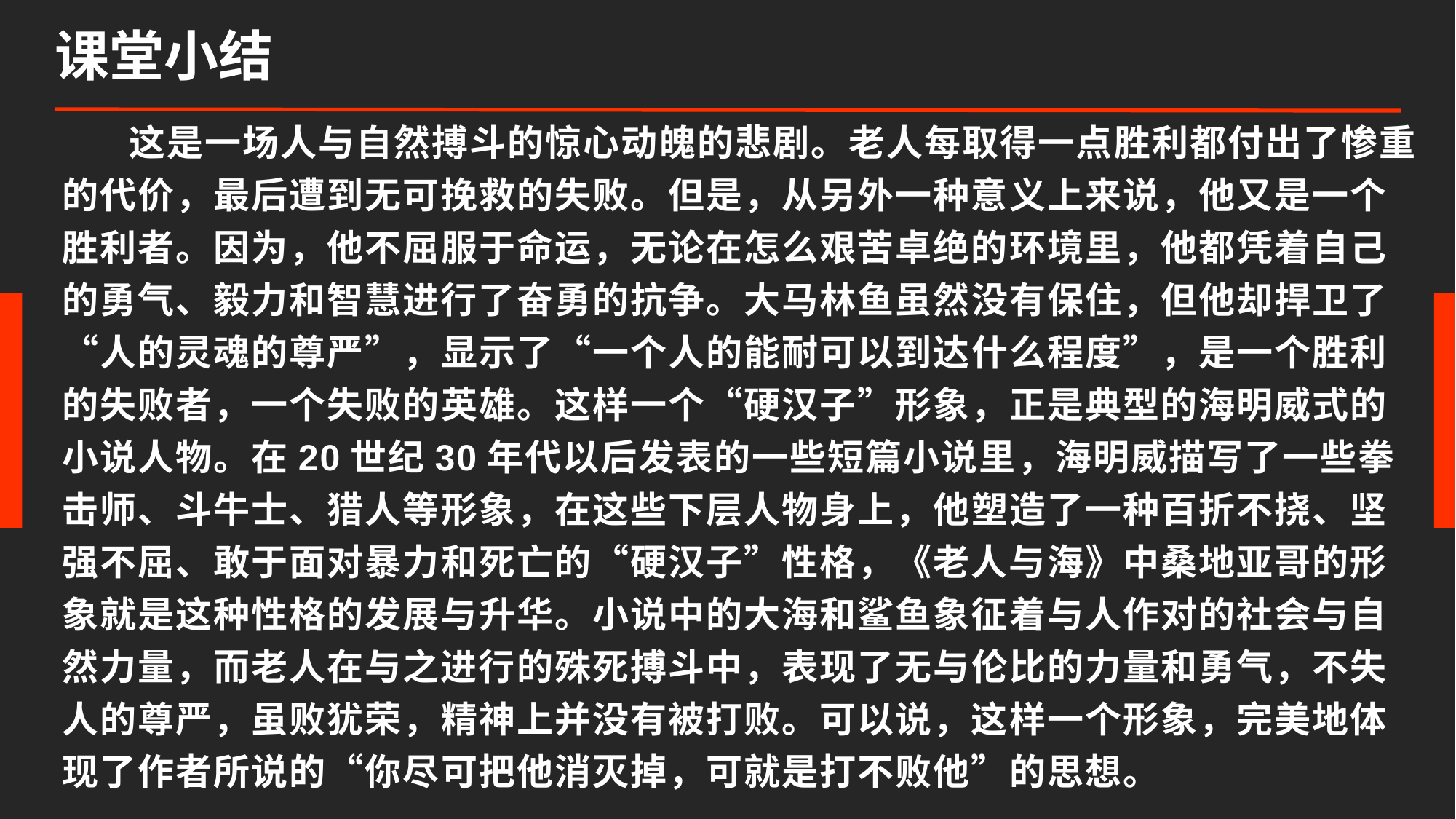

课堂小结
      这是一场人与自然搏斗的惊心动魄的悲剧。老人每取得一点胜利都付出了惨重的代价，最后遭到无可挽救的失败。但是，从另外一种意义上来说，他又是一个胜利者。因为，他不屈服于命运，无论在怎么艰苦卓绝的环境里，他都凭着自己的勇气、毅力和智慧进行了奋勇的抗争。大马林鱼虽然没有保住，但他却捍卫了“人的灵魂的尊严”，显示了“一个人的能耐可以到达什么程度”，是一个胜利的失败者，一个失败的英雄。这样一个“硬汉子”形象，正是典型的海明威式的小说人物。在20世纪30年代以后发表的一些短篇小说里，海明威描写了一些拳击师、斗牛士、猎人等形象，在这些下层人物身上，他塑造了一种百折不挠、坚强不屈、敢于面对暴力和死亡的“硬汉子”性格，《老人与海》中桑地亚哥的形象就是这种性格的发展与升华。小说中的大海和鲨鱼象征着与人作对的社会与自然力量，而老人在与之进行的殊死搏斗中，表现了无与伦比的力量和勇气，不失人的尊严，虽败犹荣，精神上并没有被打败。可以说，这样一个形象，完美地体现了作者所说的“你尽可把他消灭掉，可就是打不败他”的思想。